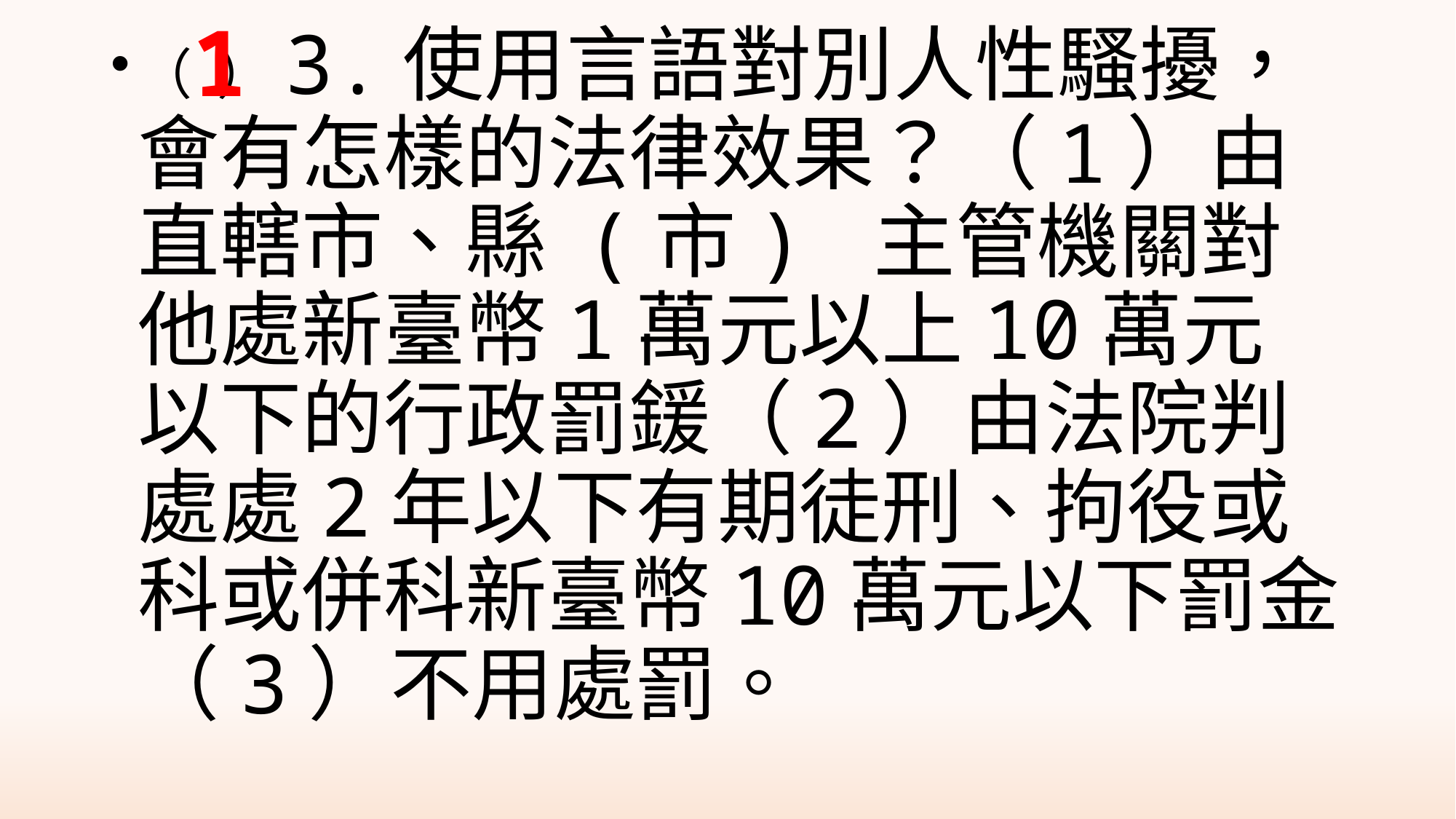

1
（  ）3.使用言語對別人性騷擾，會有怎樣的法律效果？（1）由直轄市、縣 (市) 主管機關對他處新臺幣1萬元以上10萬元以下的行政罰鍰（2）由法院判處處2年以下有期徒刑、拘役或科或併科新臺幣10萬元以下罰金（3）不用處罰。